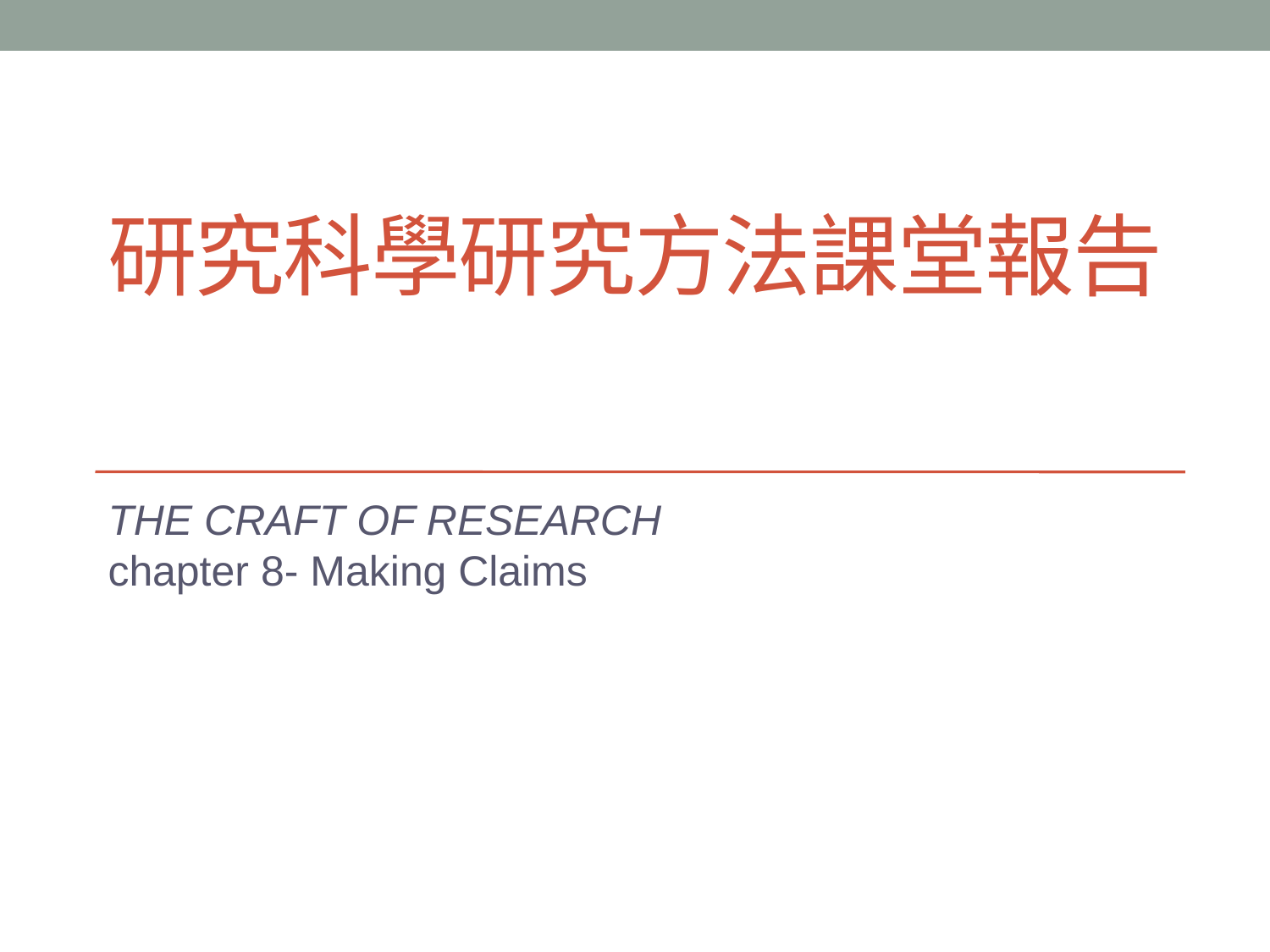

# 研究科學研究方法課堂報告
THE CRAFT OF RESEARCH
chapter 8- Making Claims